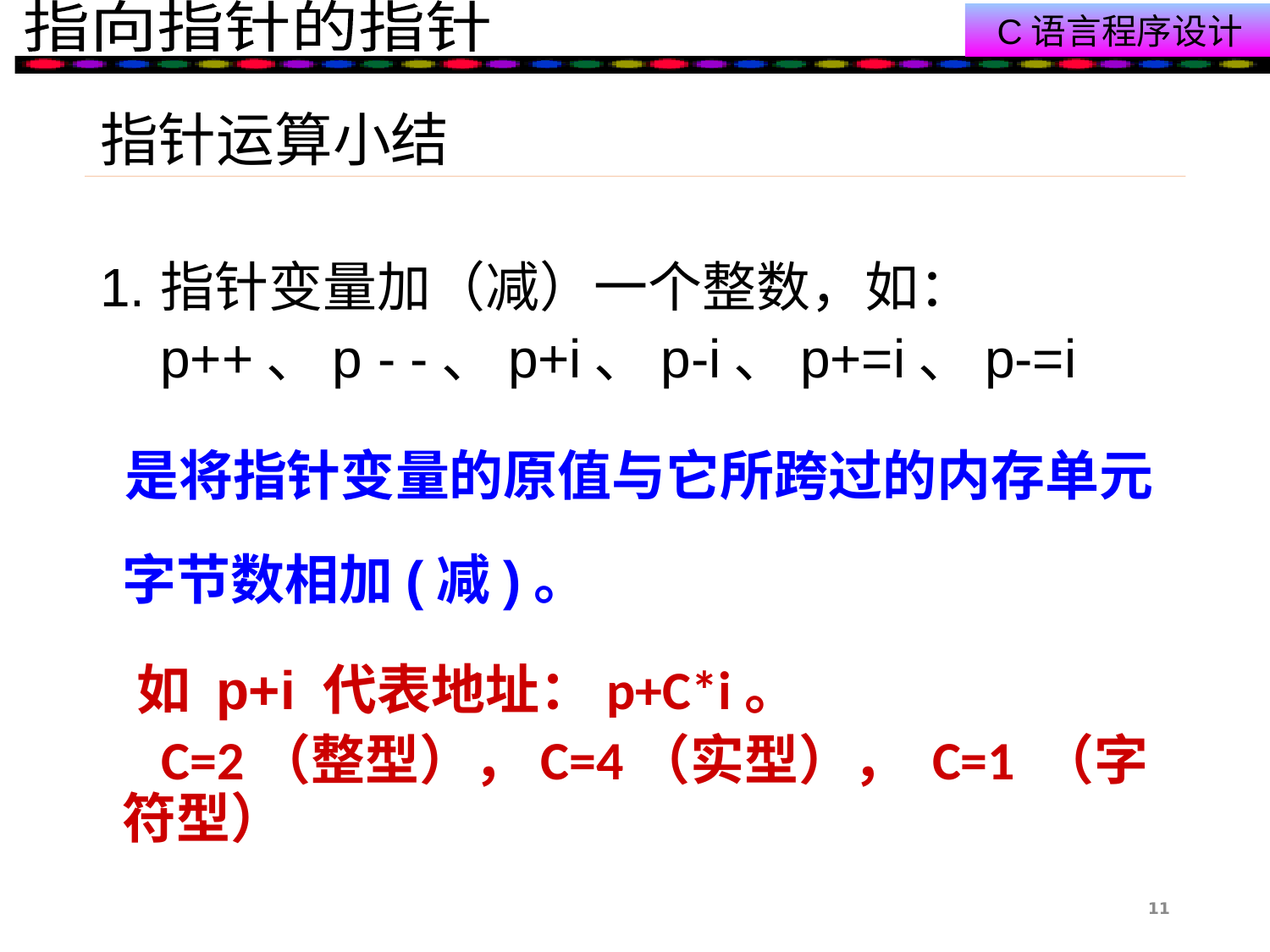

# 指针运算小结
指针变量加（减）一个整数，如：
    p++、p - -、p+i、p-i、p+=i、p-=i
 是将指针变量的原值与它所跨过的内存单元字节数相加(减)。
  如 p+i 代表地址：p+C*i。
     C=2（整型），C=4（实型）， C=1 （字符型）

11